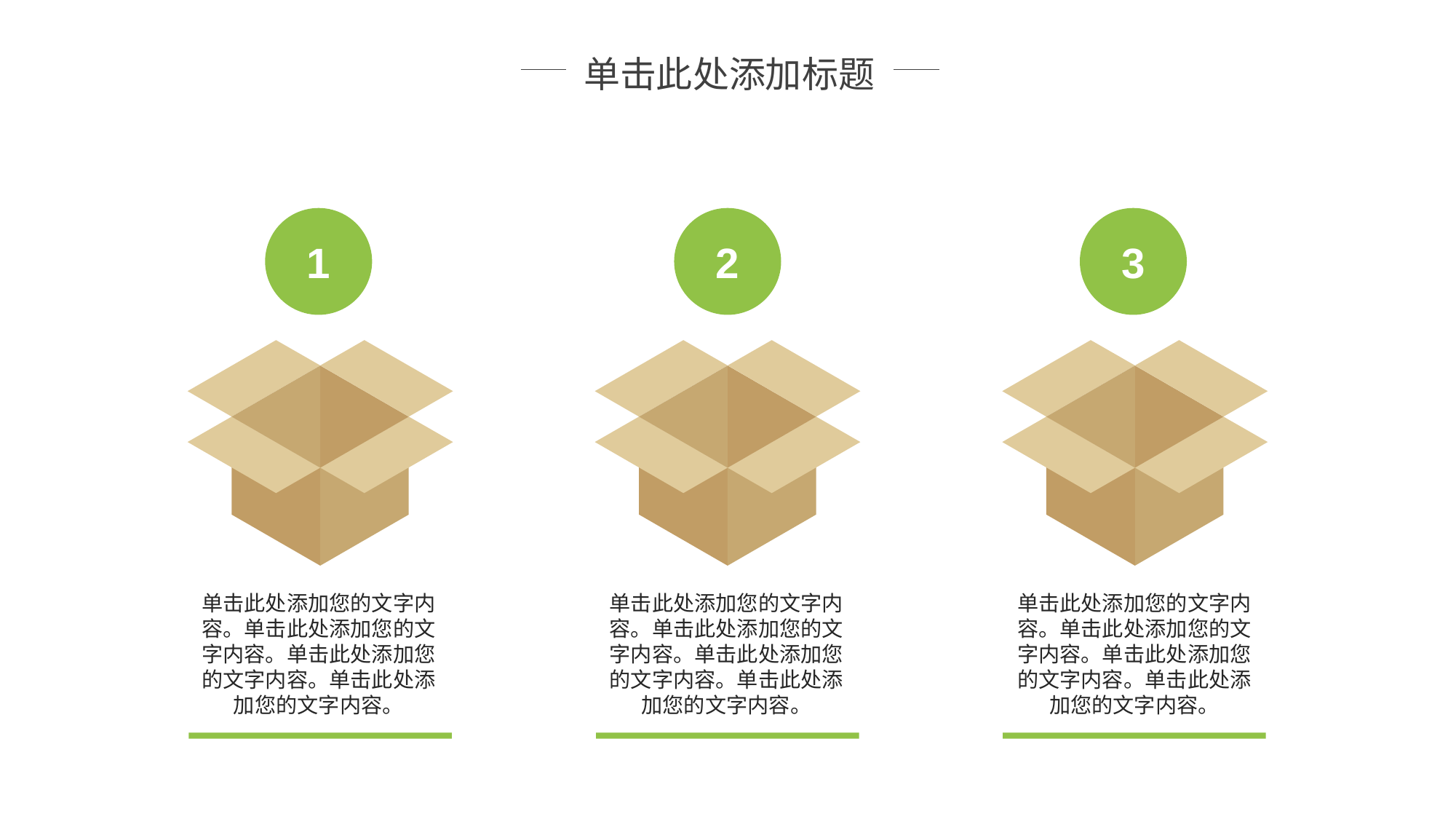

单击此处添加标题
1
2
3

单击此处添加您的文字内容。单击此处添加您的文字内容。单击此处添加您的文字内容。单击此处添加您的文字内容。
单击此处添加您的文字内容。单击此处添加您的文字内容。单击此处添加您的文字内容。单击此处添加您的文字内容。
单击此处添加您的文字内容。单击此处添加您的文字内容。单击此处添加您的文字内容。单击此处添加您的文字内容。